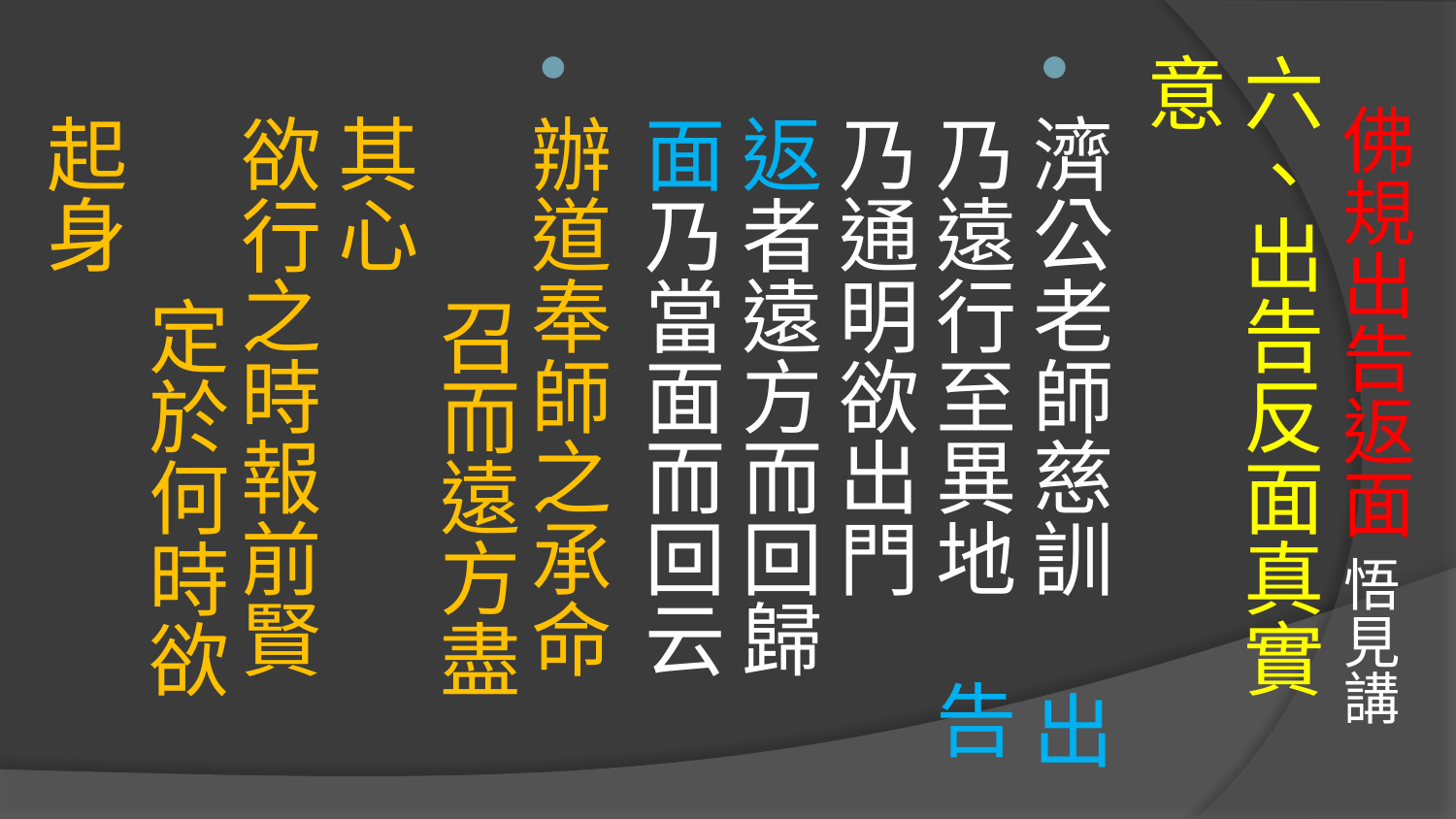

六、出告反面真實意
濟公老師慈訓     出乃遠行至異地　告乃通明欲出門
返者遠方而回歸　面乃當面而回云
辦道奉師之承命　           召而遠方盡其心
欲行之時報前賢　           定於何時欲起身
# 佛規出告返面 悟見講